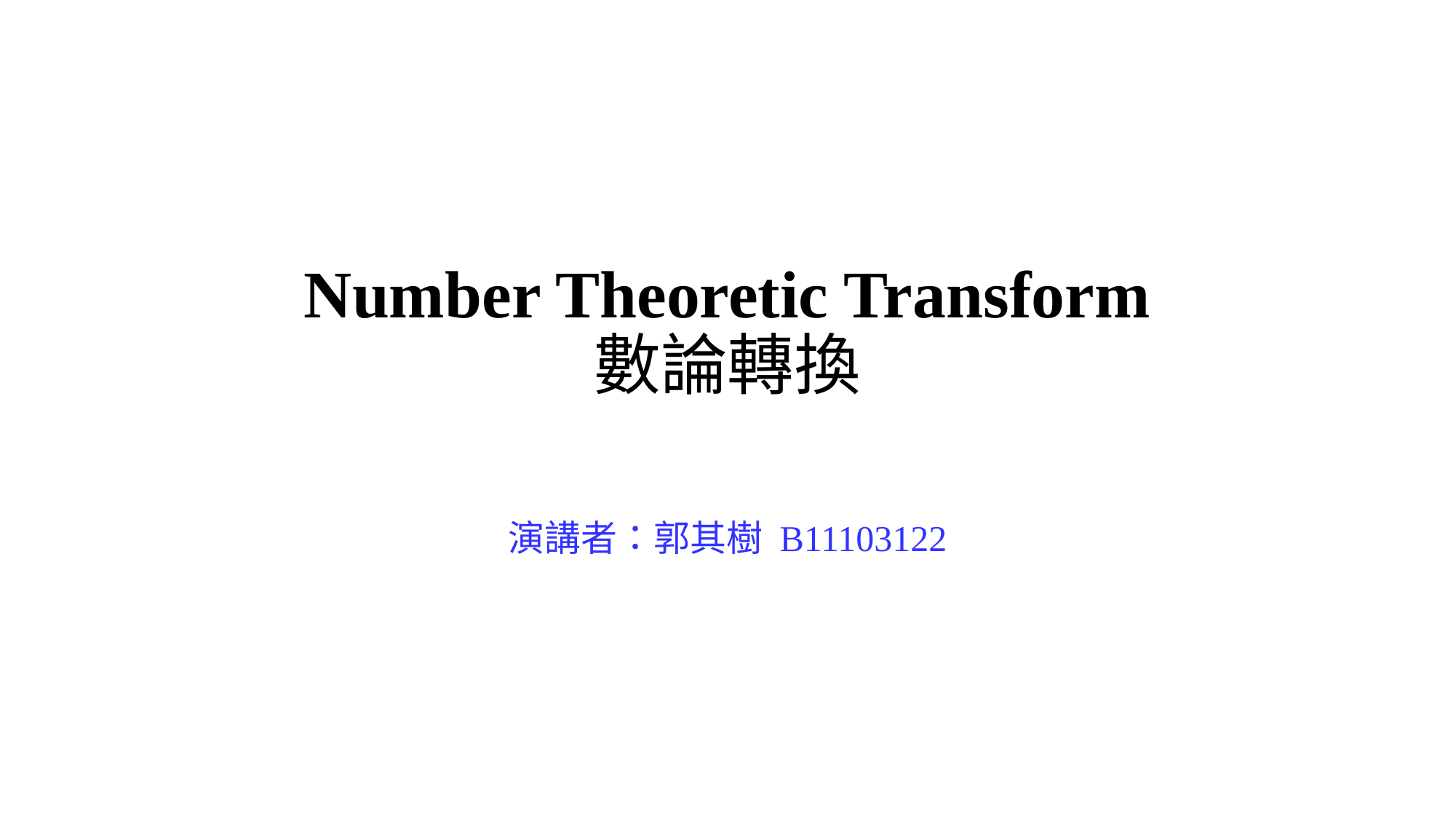

# Number Theoretic Transform 數論轉換
演講者：郭其樹 B11103122